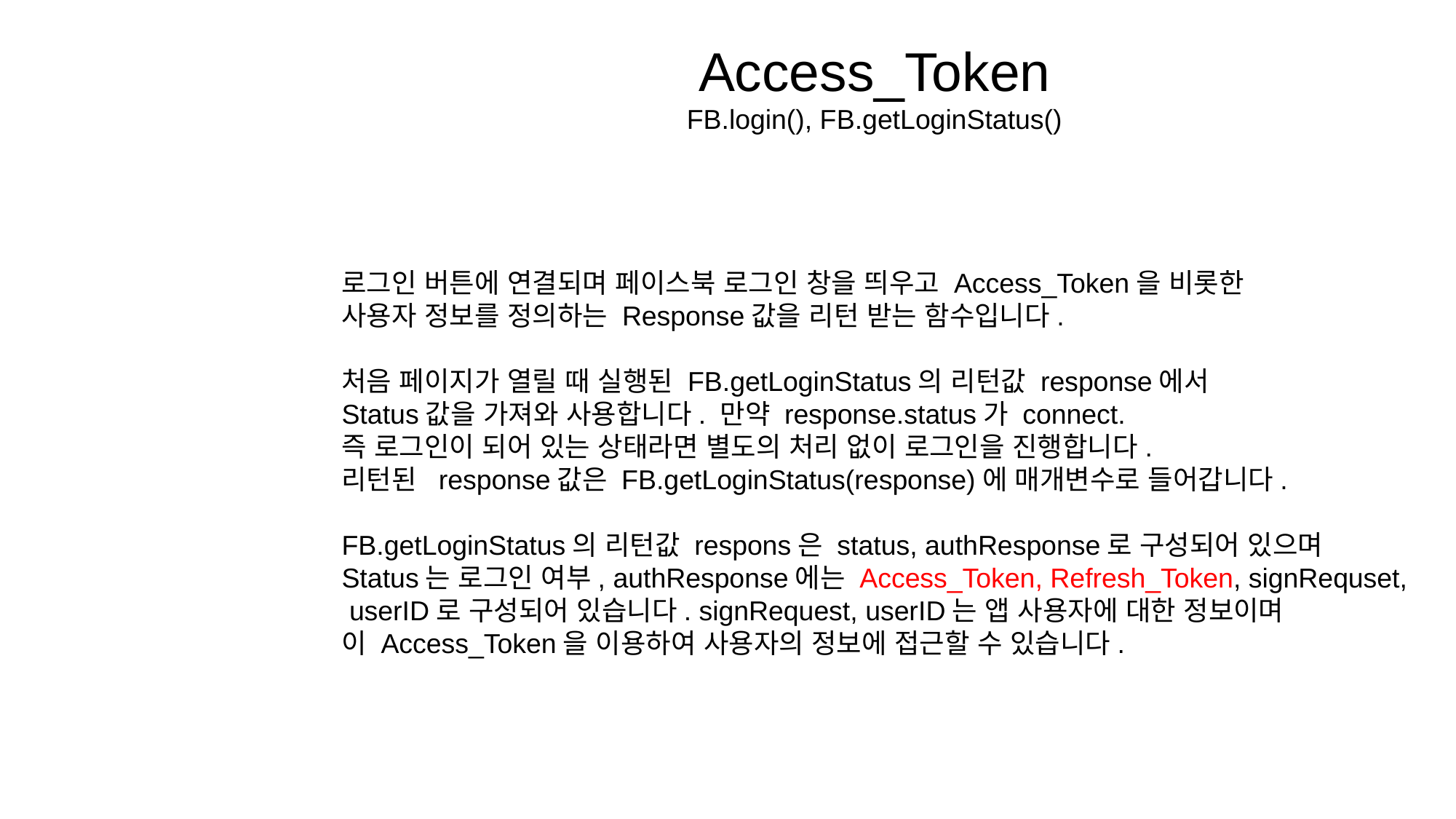

Access_Token
FB.login(), FB.getLoginStatus()

로그인 버튼에 연결되며 페이스북 로그인 창을 띄우고 Access_Token을 비롯한
사용자 정보를 정의하는 Response값을 리턴 받는 함수입니다.

처음 페이지가 열릴 때 실행된 FB.getLoginStatus의 리턴값 response에서
Status값을 가져와 사용합니다. 만약 response.status가 connect.
즉 로그인이 되어 있는 상태라면 별도의 처리 없이 로그인을 진행합니다.
리턴된  response값은 FB.getLoginStatus(response)에 매개변수로 들어갑니다.

FB.getLoginStatus의 리턴값 respons은 status, authResponse로 구성되어 있으며
Status는 로그인 여부, authResponse에는 Access_Token, Refresh_Token, signRequset,
 userID로 구성되어 있습니다. signRequest, userID는 앱 사용자에 대한 정보이며
이 Access_Token을 이용하여 사용자의 정보에 접근할 수 있습니다.